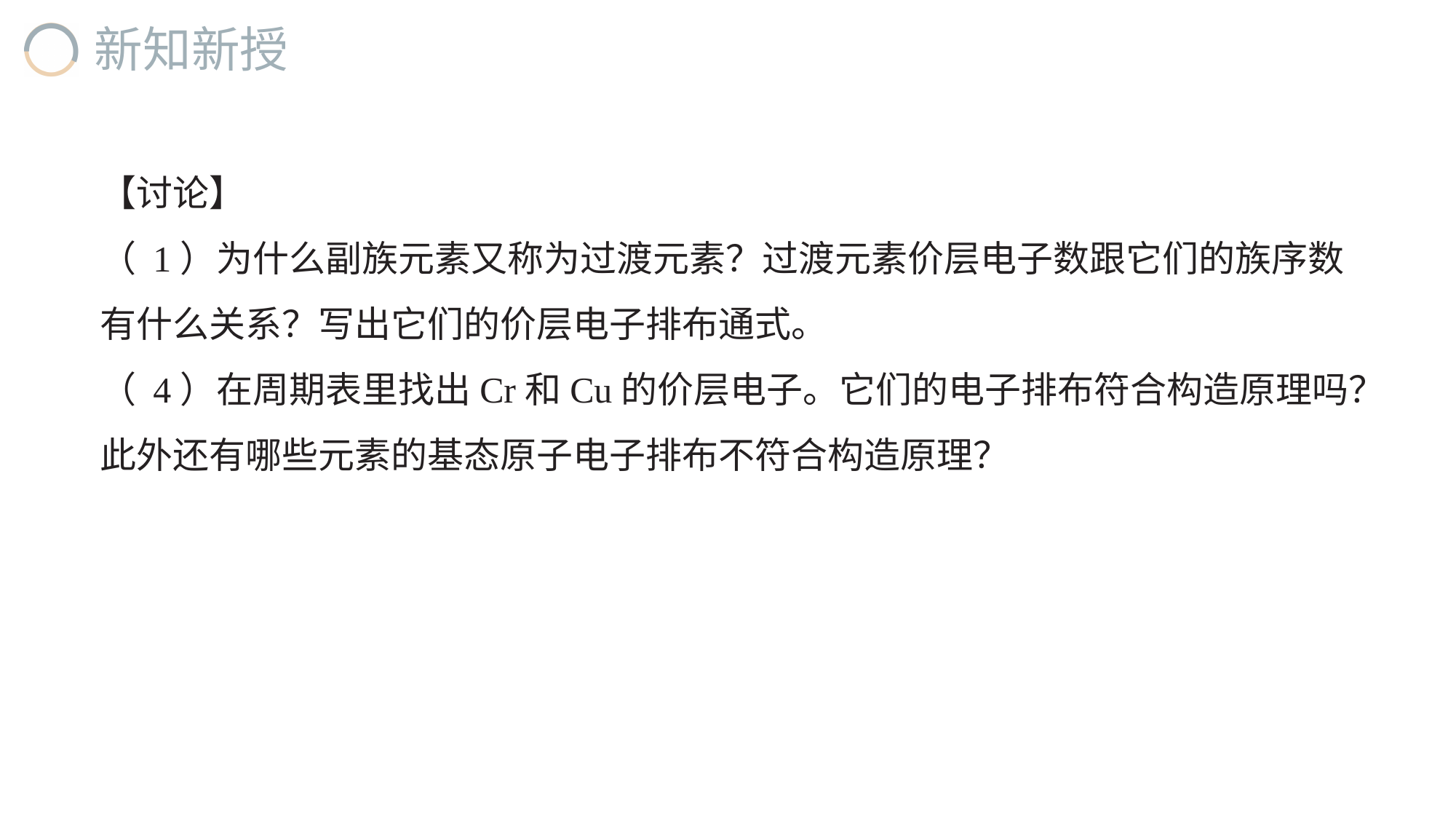

【讨论】
（ 1）为什么副族元素又称为过渡元素？过渡元素价层电子数跟它们的族序数有什么关系？写出它们的价层电子排布通式。
（ 4）在周期表里找出Cr和Cu的价层电子。它们的电子排布符合构造原理吗？此外还有哪些元素的基态原子电子排布不符合构造原理？